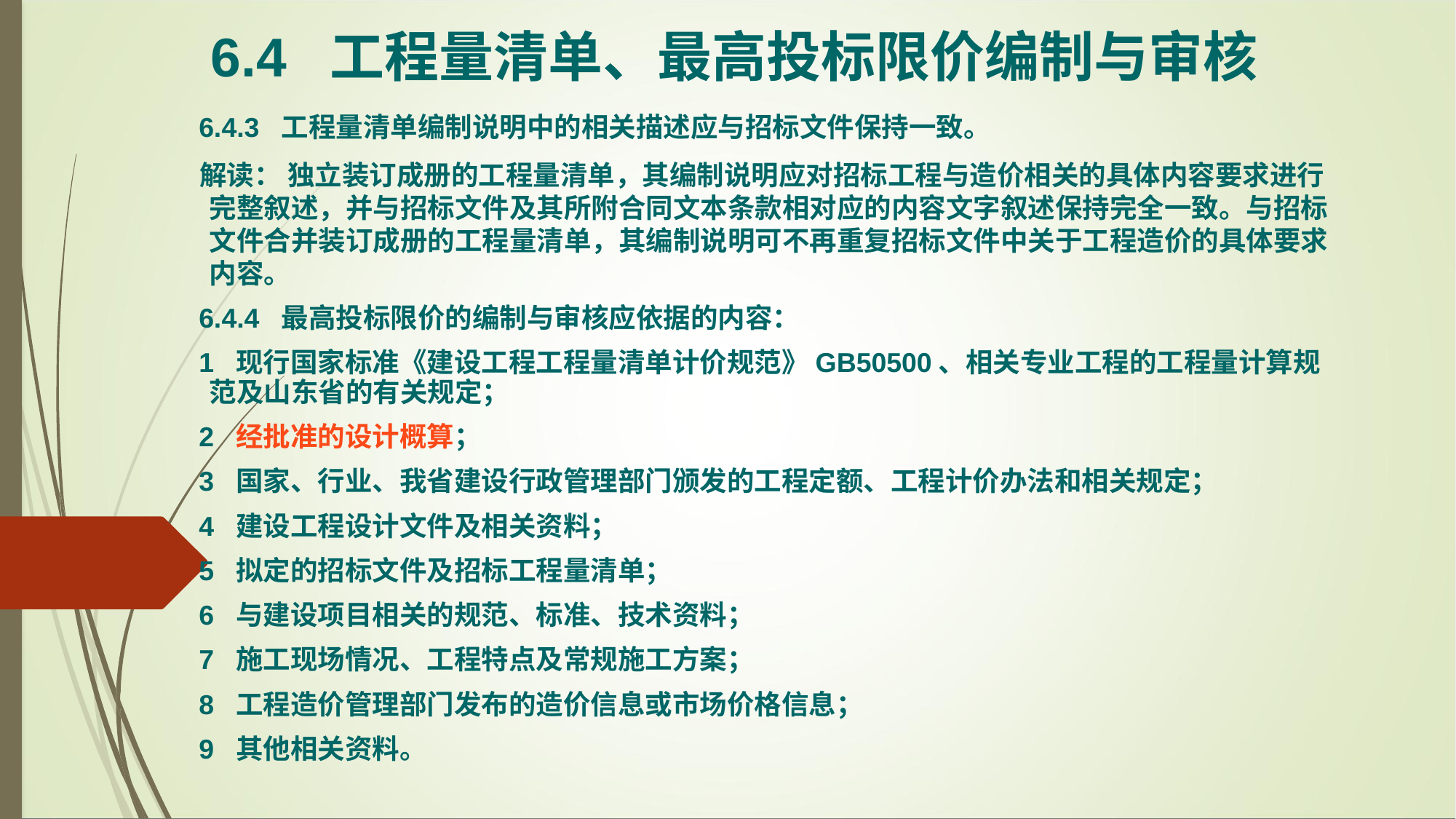

6.4  工程量清单、最高投标限价编制与审核
    6.4.3  工程量清单编制说明中的相关描述应与招标文件保持一致。
    解读： 独立装订成册的工程量清单，其编制说明应对招标工程与造价相关的具体内容要求进行完整叙述，并与招标文件及其所附合同文本条款相对应的内容文字叙述保持完全一致。与招标文件合并装订成册的工程量清单，其编制说明可不再重复招标文件中关于工程造价的具体要求内容。
    6.4.4  最高投标限价的编制与审核应依据的内容：
    1  现行国家标准《建设工程工程量清单计价规范》GB50500、相关专业工程的工程量计算规范及山东省的有关规定；
    2  经批准的设计概算；
    3  国家、行业、我省建设行政管理部门颁发的工程定额、工程计价办法和相关规定；
    4  建设工程设计文件及相关资料；
    5  拟定的招标文件及招标工程量清单；
    6  与建设项目相关的规范、标准、技术资料；
    7  施工现场情况、工程特点及常规施工方案；
    8  工程造价管理部门发布的造价信息或市场价格信息；
    9  其他相关资料。